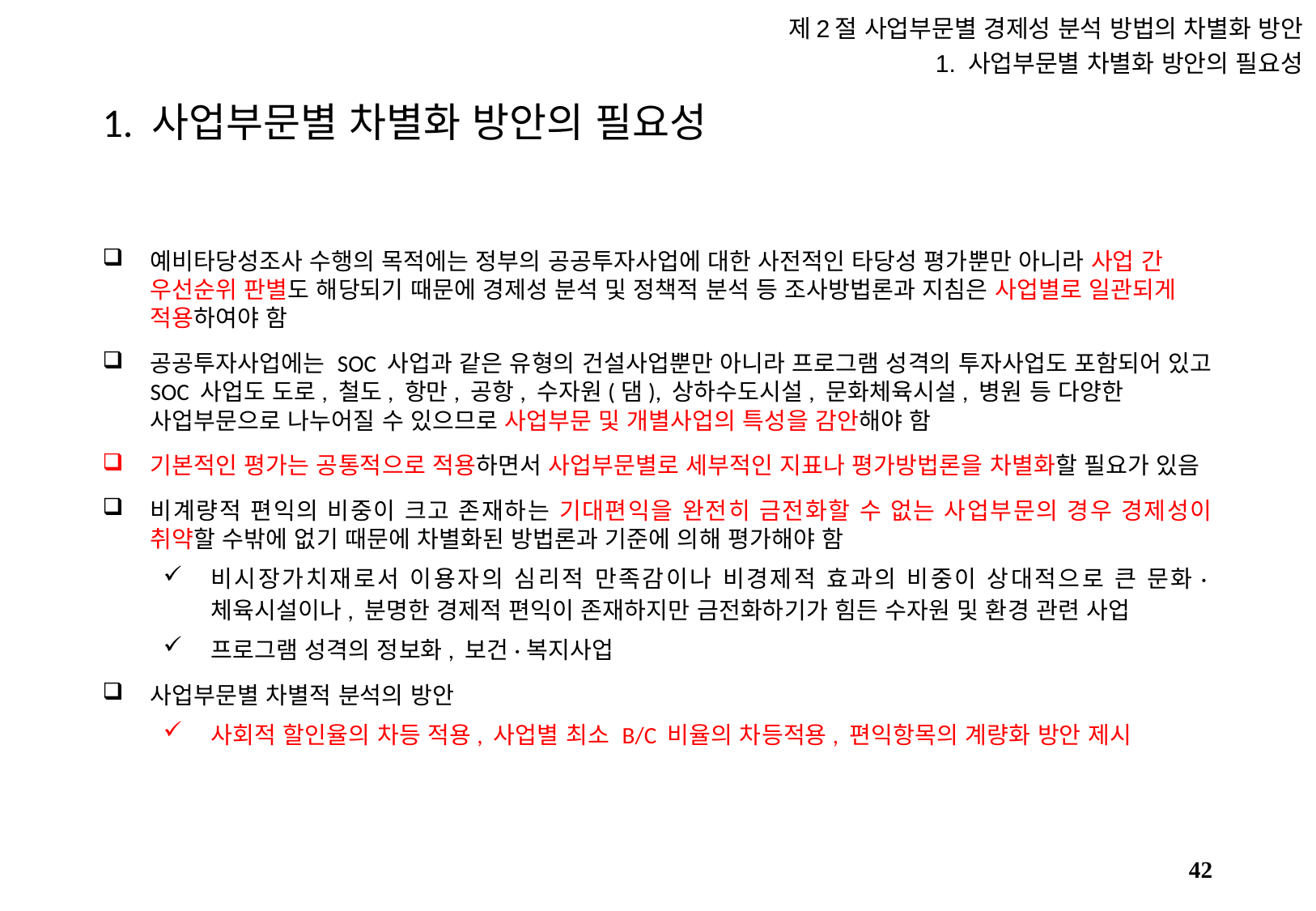

제2절 사업부문별 경제성 분석 방법의 차별화 방안
1. 사업부문별 차별화 방안의 필요성
# 1. 사업부문별 차별화 방안의 필요성
예비타당성조사 수행의 목적에는 정부의 공공투자사업에 대한 사전적인 타당성 평가뿐만 아니라 사업 간 우선순위 판별도 해당되기 때문에 경제성 분석 및 정책적 분석 등 조사방법론과 지침은 사업별로 일관되게 적용하여야 함
공공투자사업에는 SOC 사업과 같은 유형의 건설사업뿐만 아니라 프로그램 성격의 투자사업도 포함되어 있고 SOC 사업도 도로, 철도, 항만, 공항, 수자원(댐), 상하수도시설, 문화체육시설, 병원 등 다양한 사업부문으로 나누어질 수 있으므로 사업부문 및 개별사업의 특성을 감안해야 함
기본적인 평가는 공통적으로 적용하면서 사업부문별로 세부적인 지표나 평가방법론을 차별화할 필요가 있음
비계량적 편익의 비중이 크고 존재하는 기대편익을 완전히 금전화할 수 없는 사업부문의 경우 경제성이 취약할 수밖에 없기 때문에 차별화된 방법론과 기준에 의해 평가해야 함
비시장가치재로서 이용자의 심리적 만족감이나 비경제적 효과의 비중이 상대적으로 큰 문화·체육시설이나, 분명한 경제적 편익이 존재하지만 금전화하기가 힘든 수자원 및 환경 관련 사업
프로그램 성격의 정보화, 보건·복지사업
사업부문별 차별적 분석의 방안
사회적 할인율의 차등 적용, 사업별 최소 B/C 비율의 차등적용, 편익항목의 계량화 방안 제시
42